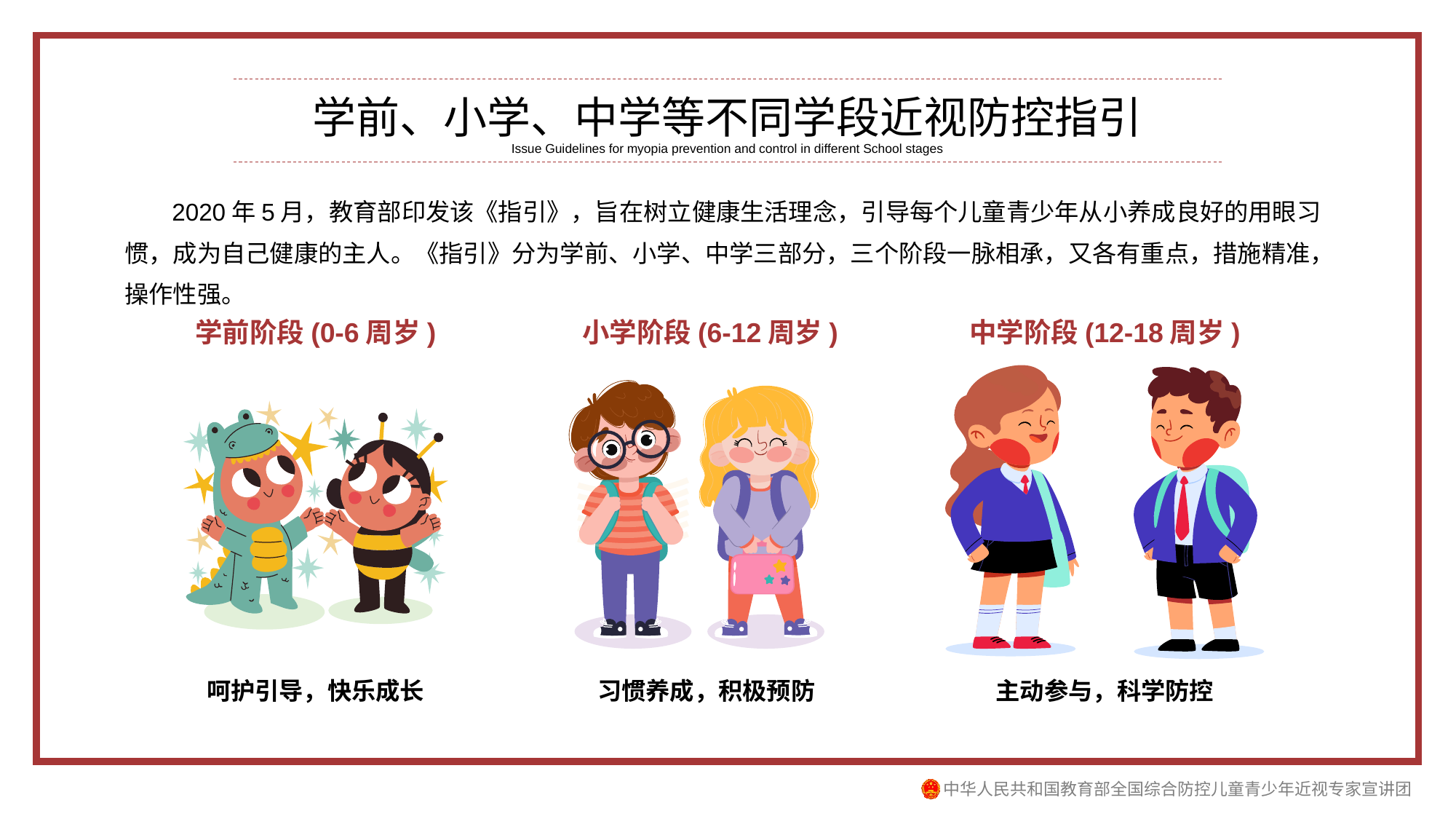

学前、小学、中学等不同学段近视防控指引
Issue Guidelines for myopia prevention and control in different School stages
       2020年5月，教育部印发该《指引》，旨在树立健康生活理念，引导每个儿童青少年从小养成良好的用眼习惯，成为自己健康的主人。《指引》分为学前、小学、中学三部分，三个阶段一脉相承，又各有重点，措施精准，操作性强。
学前阶段(0-6周岁)
小学阶段(6-12周岁)
中学阶段(12-18周岁)

呵护引导，快乐成长
习惯养成，积极预防
主动参与，科学防控